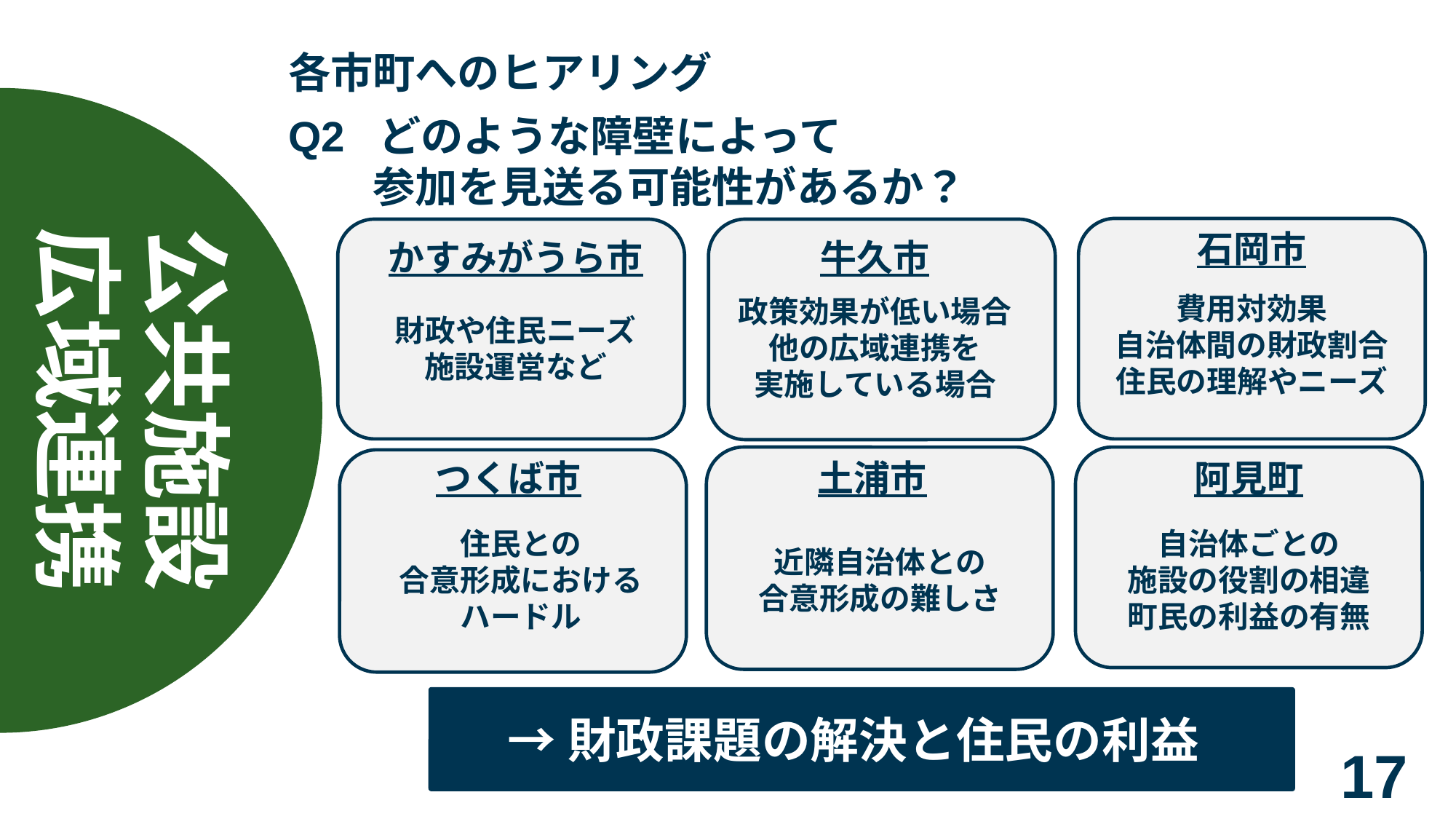

各市町へのヒアリング

Q2  どのような障壁によって
　　参加を見送る可能性があるか？

公共施設
広域連携
石岡市
かすみがうら市
牛久市
費用対効果
自治体間の財政割合
住民の理解やニーズ
政策効果が低い場合他の広域連携を
実施している場合
財政や住民ニーズ
施設運営など

つくば市
土浦市
阿見町
住民との
合意形成におけるハードル
自治体ごとの
施設の役割の相違
町民の利益の有無
近隣自治体との
合意形成の難しさ

→財政課題の解決と住民の利益
17